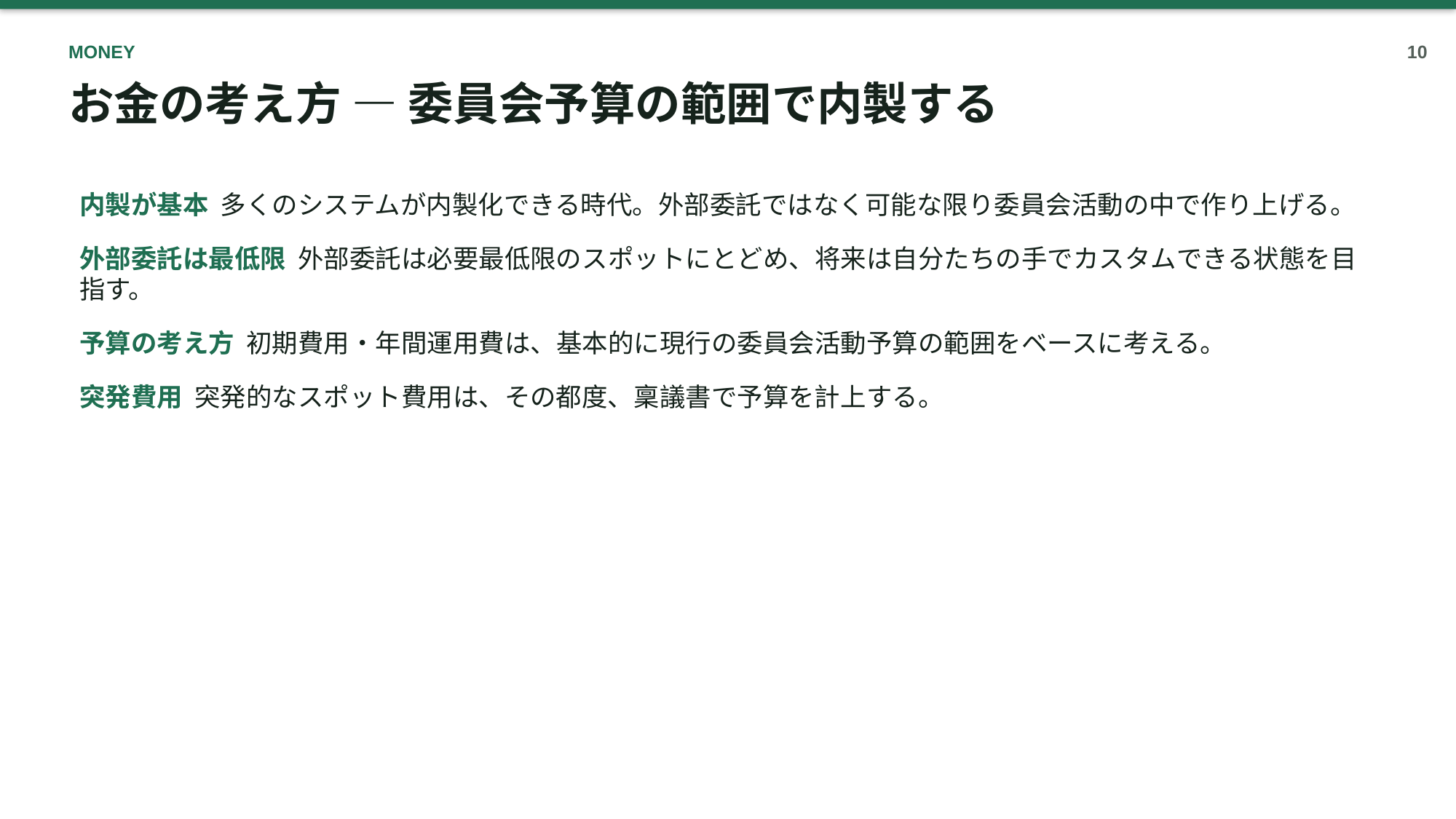

MONEY
10
お金の考え方 ― 委員会予算の範囲で内製する
内製が基本  多くのシステムが内製化できる時代。外部委託ではなく可能な限り委員会活動の中で作り上げる。
外部委託は最低限  外部委託は必要最低限のスポットにとどめ、将来は自分たちの手でカスタムできる状態を目指す。
予算の考え方  初期費用・年間運用費は、基本的に現行の委員会活動予算の範囲をベースに考える。
突発費用  突発的なスポット費用は、その都度、稟議書で予算を計上する。